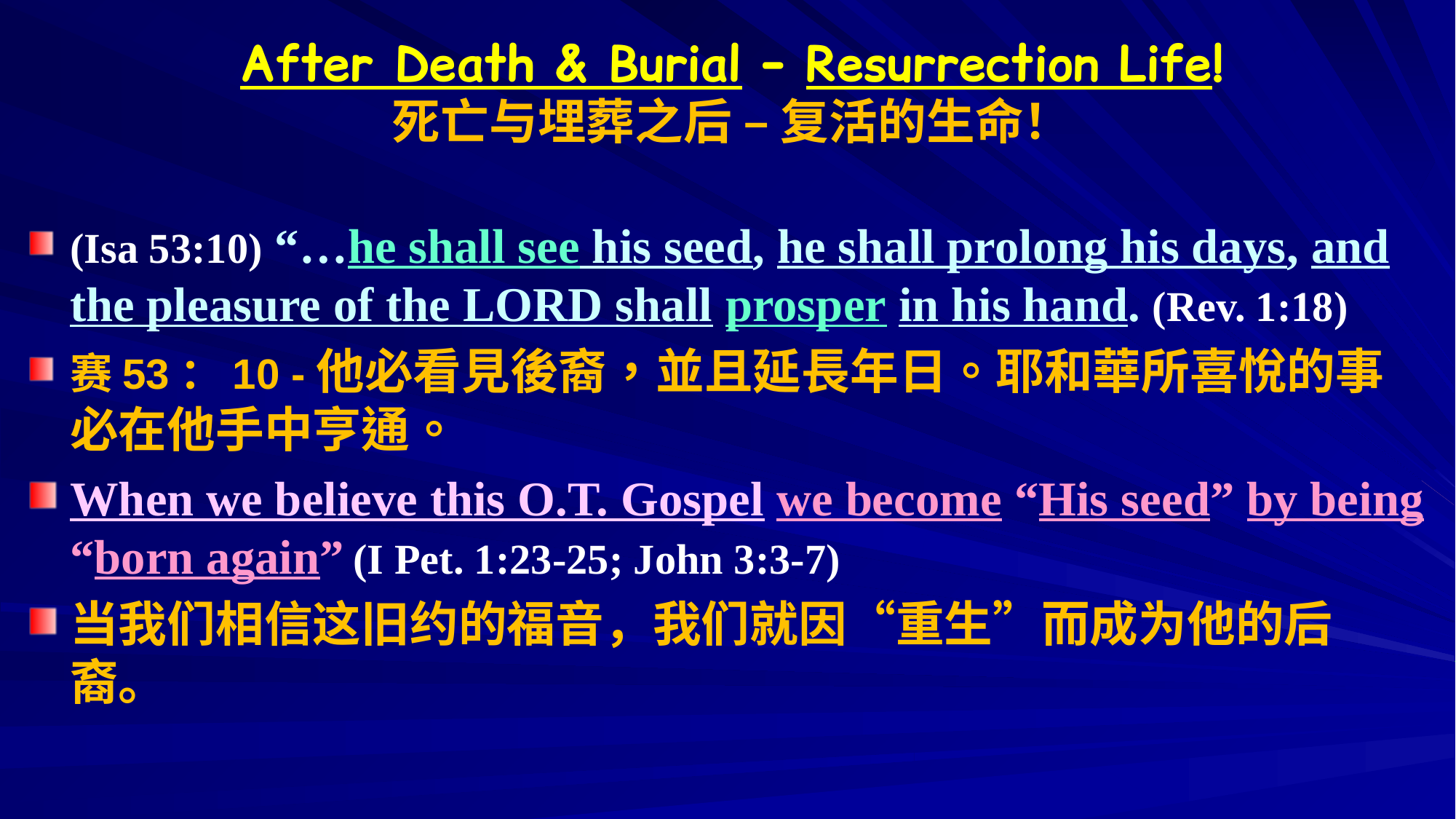

# After Death & Burial – Resurrection Life! 死亡与埋葬之后 – 复活的生命！
(Isa 53:10) “…he shall see his seed, he shall prolong his days, and the pleasure of the LORD shall prosper in his hand. (Rev. 1:18)
赛53：10 -他必看見後裔，並且延長年日。耶和華所喜悅的事必在他手中亨通。
When we believe this O.T. Gospel we become “His seed” by being “born again” (I Pet. 1:23-25; John 3:3-7)
当我们相信这旧约的福音，我们就因“重生”而成为他的后裔。